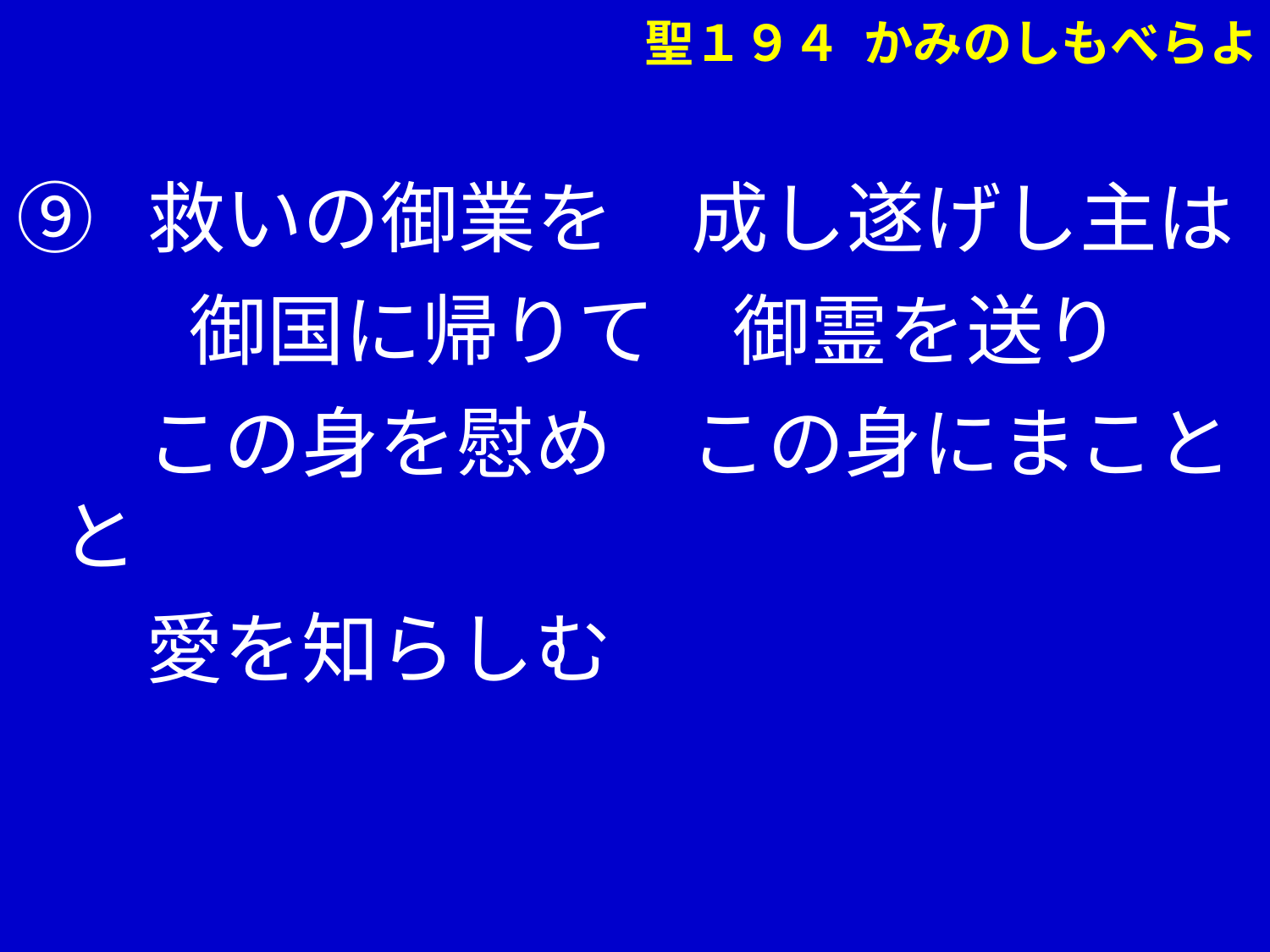

聖１９４  かみのしもべらよ

⑨  救いの御業を　成し遂げし主は
　　 御国に帰りて　御霊を送り
　   この身を慰め　この身にまことと
　   愛を知らしむ